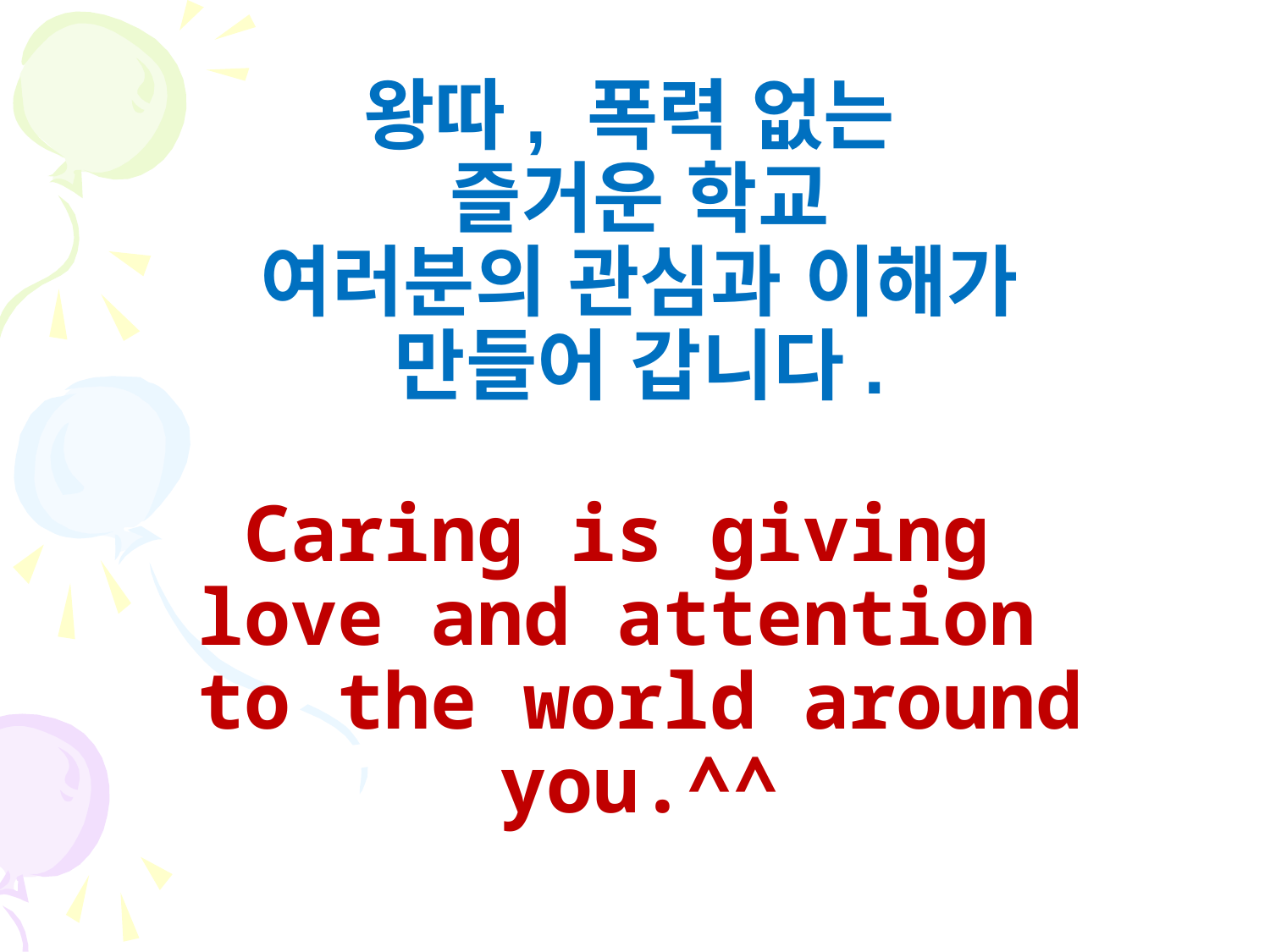

# 왕따, 폭력 없는 즐거운 학교 여러분의 관심과 이해가 만들어 갑니다. Caring is giving love and attention to the world around you.^^